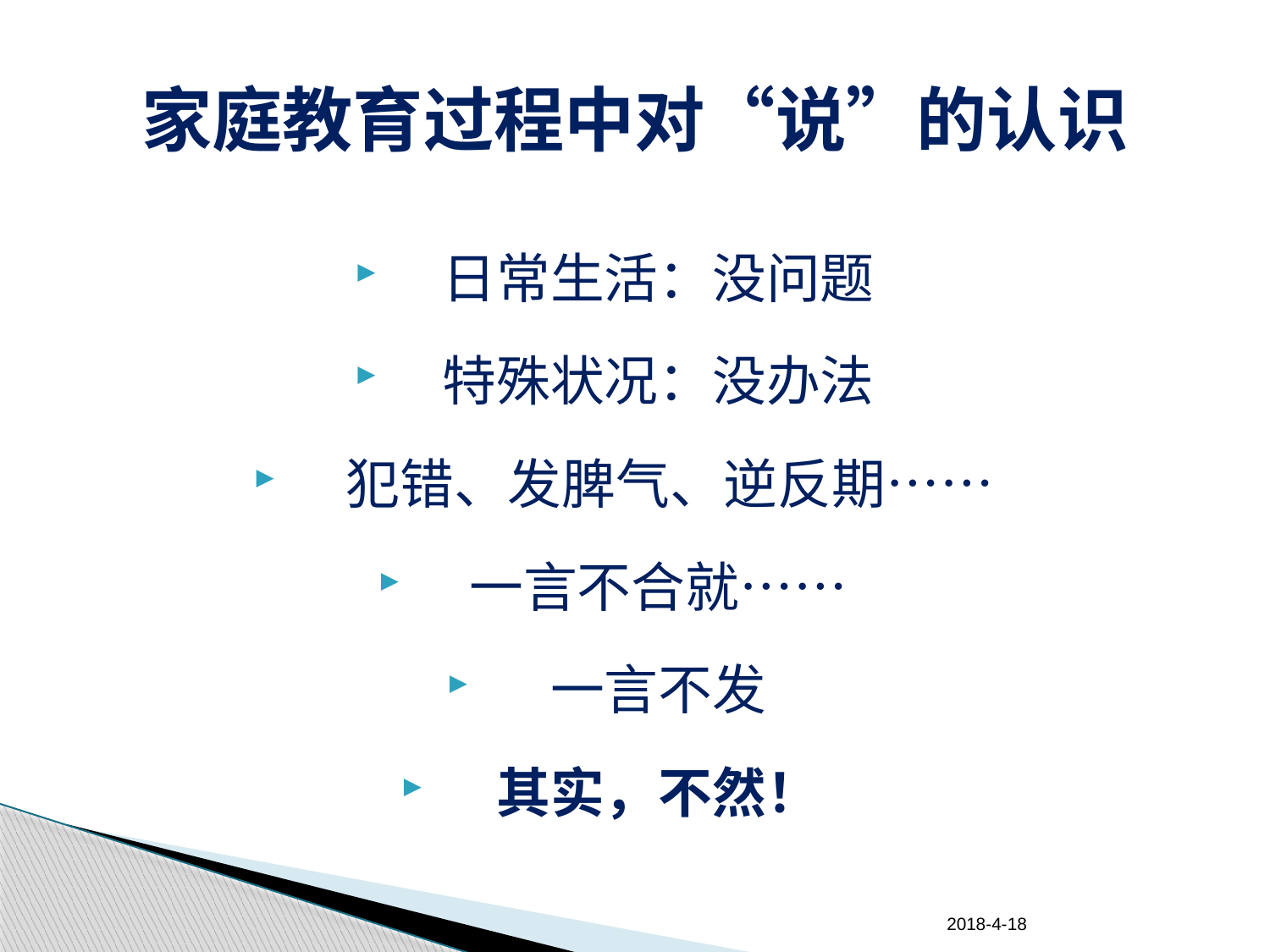

# 家庭教育过程中对“说”的认识
日常生活：没问题
特殊状况：没办法
 犯错、发脾气、逆反期……
一言不合就……
一言不发
其实，不然！
2018-4-18